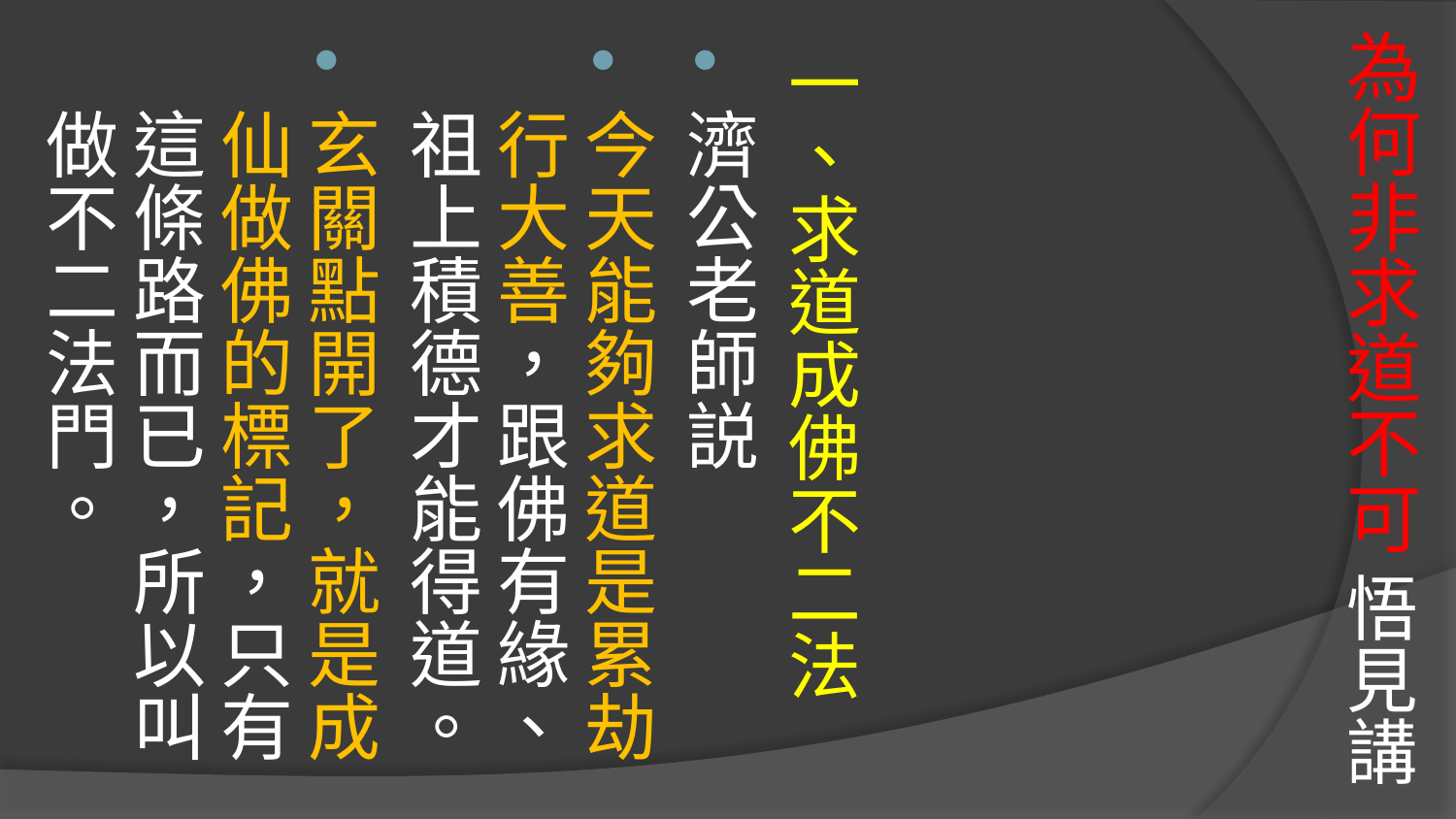

# 為何非求道不可 悟見講
一、求道成佛不二法
濟公老師説
今天能夠求道是累劫行大善，跟佛有緣、祖上積德才能得道。
玄關點開了，就是成仙做佛的標記，只有這條路而已，所以叫做不二法門。